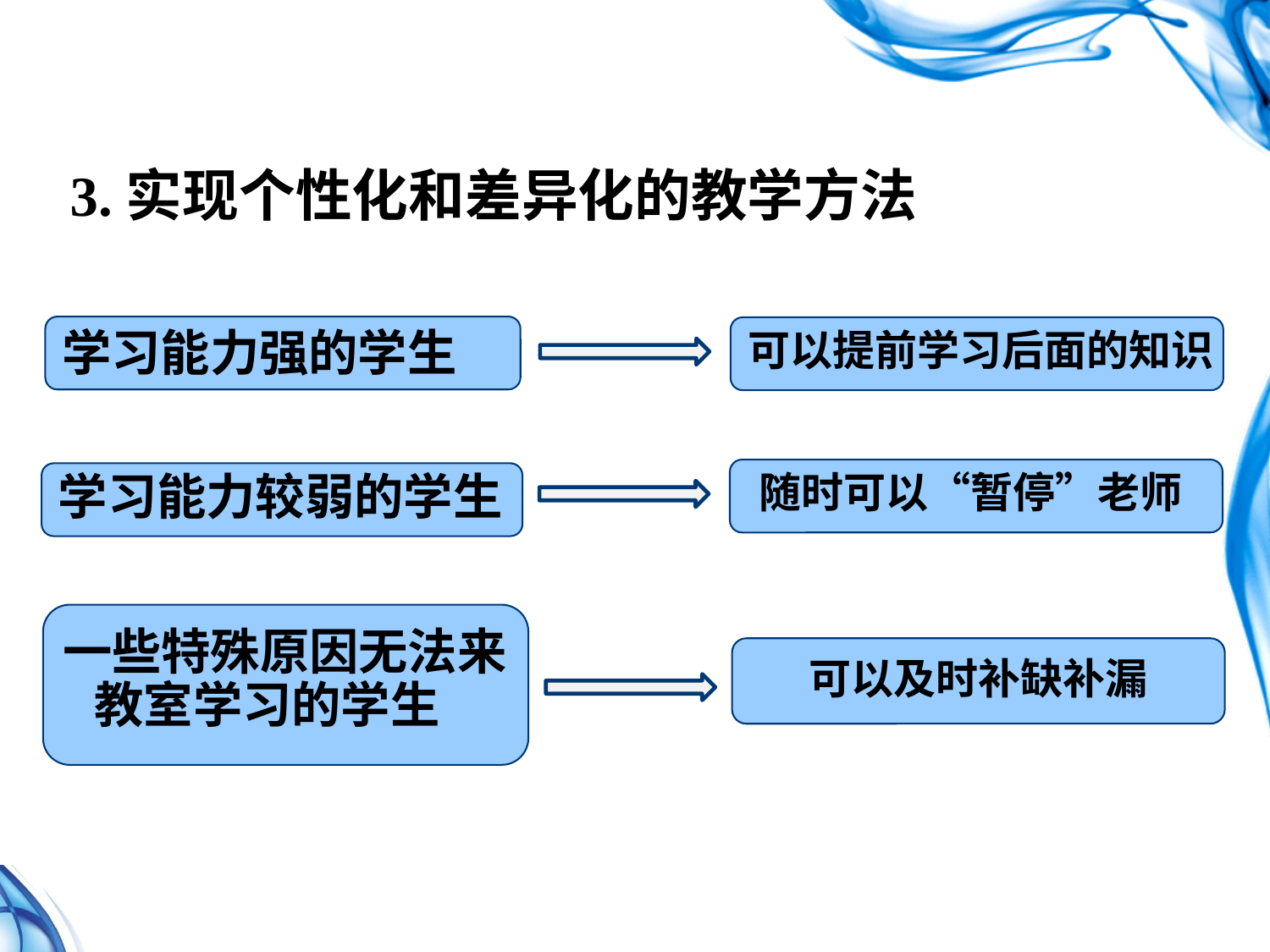

3.实现个性化和差异化的教学方法

学习能力强的学生

可以提前学习后面的知识

随时可以“暂停”老师

学习能力较弱的学生

一些特殊原因无法来教室学习的学生
可以及时补缺补漏